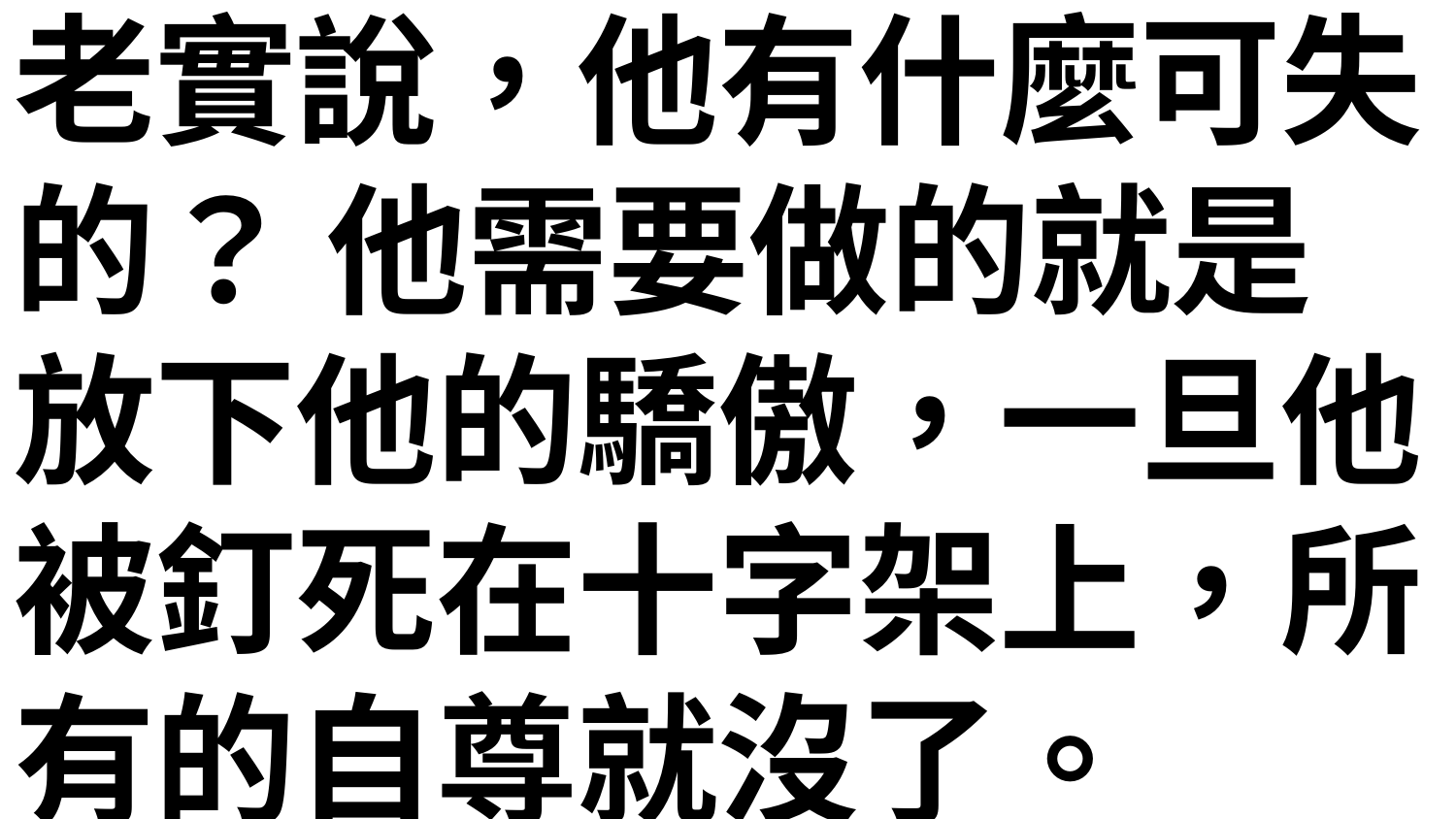

老實說，他有什麼可失的？ 他需要做的就是放下他的驕傲，一旦他被釘死在十字架上，所有的自尊就沒了。